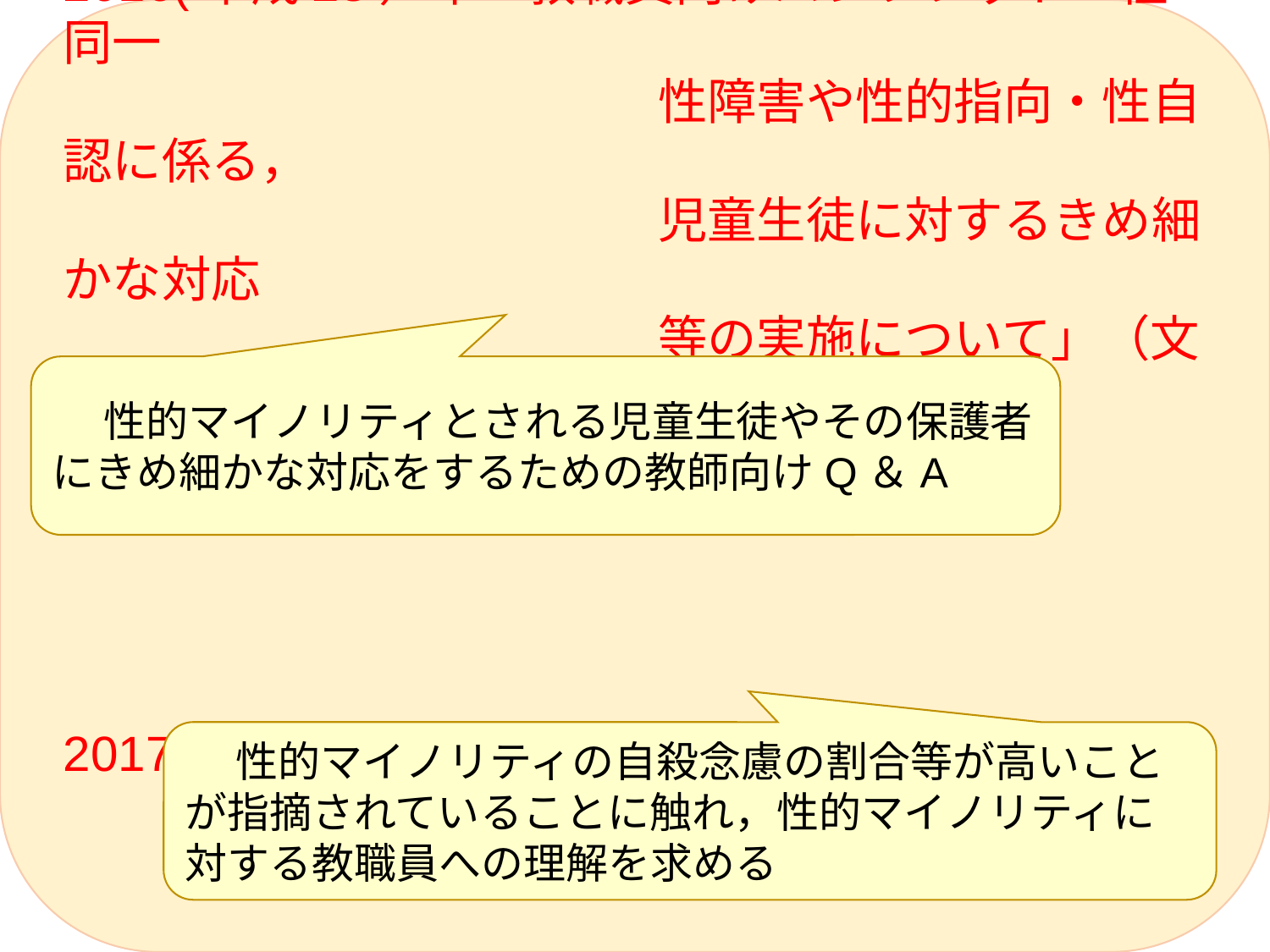

2016(平成28）年　教職員向けパンフレット「性同一
　　　　　　　　　　　　 性障害や性的指向・性自認に係る，
　　　　　　　　　　　　 児童生徒に対するきめ細かな対応
　　　　　　　　　　　　 等の実施について」（文科省）

2017(平成29）年　「自殺総合対策大綱」の改訂

　 性的マイノリティとされる児童生徒やその保護者にきめ細かな対応をするための教師向けQ＆A
　  性的マイノリティの自殺念慮の割合等が高いことが指摘されていることに触れ，性的マイノリティに対する教職員への理解を求める